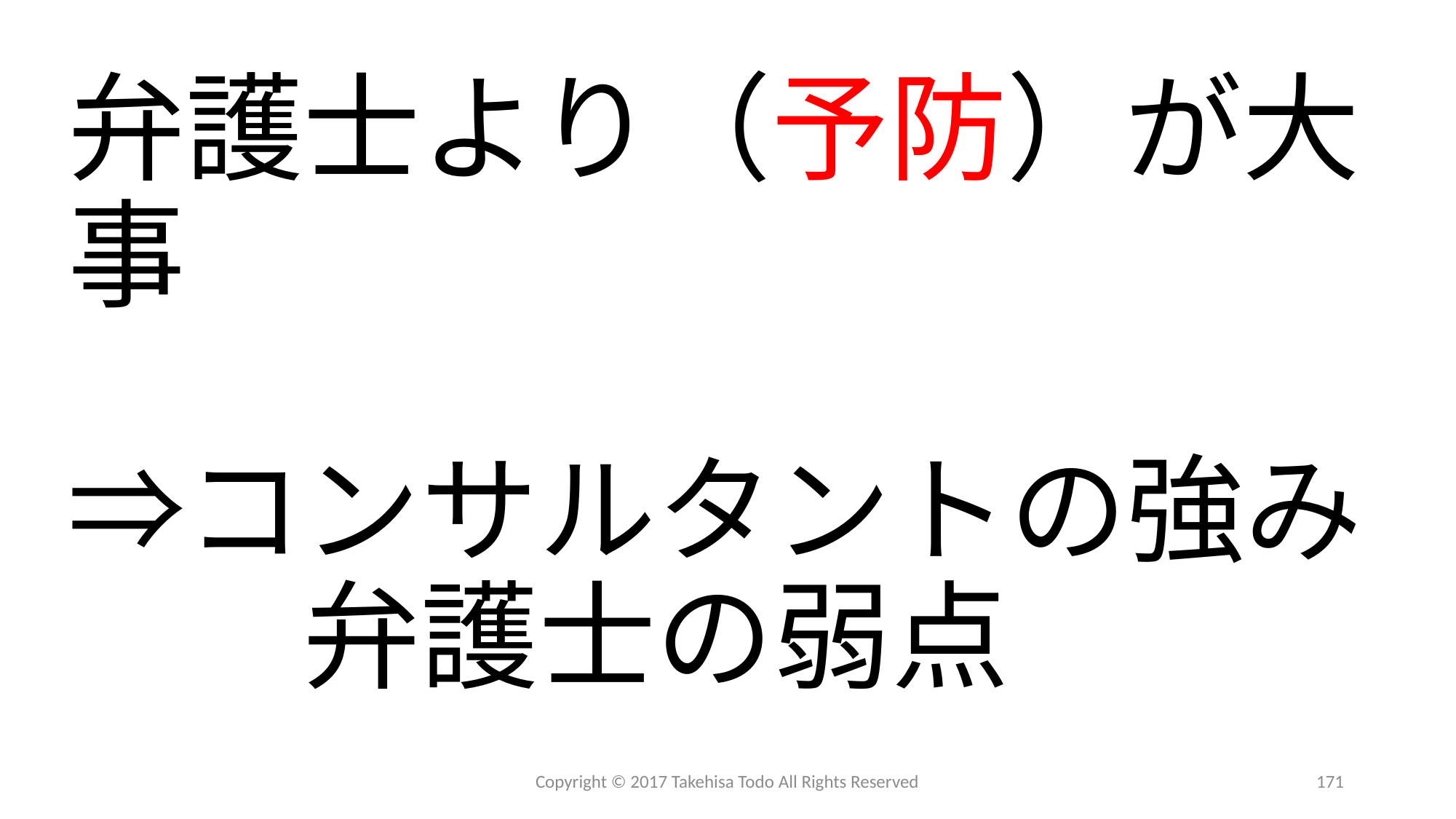

# 弁護士より（予防）が大事 ⇒コンサルタントの強み 　　弁護士の弱点
Copyright © 2017 Takehisa Todo All Rights Reserved
171